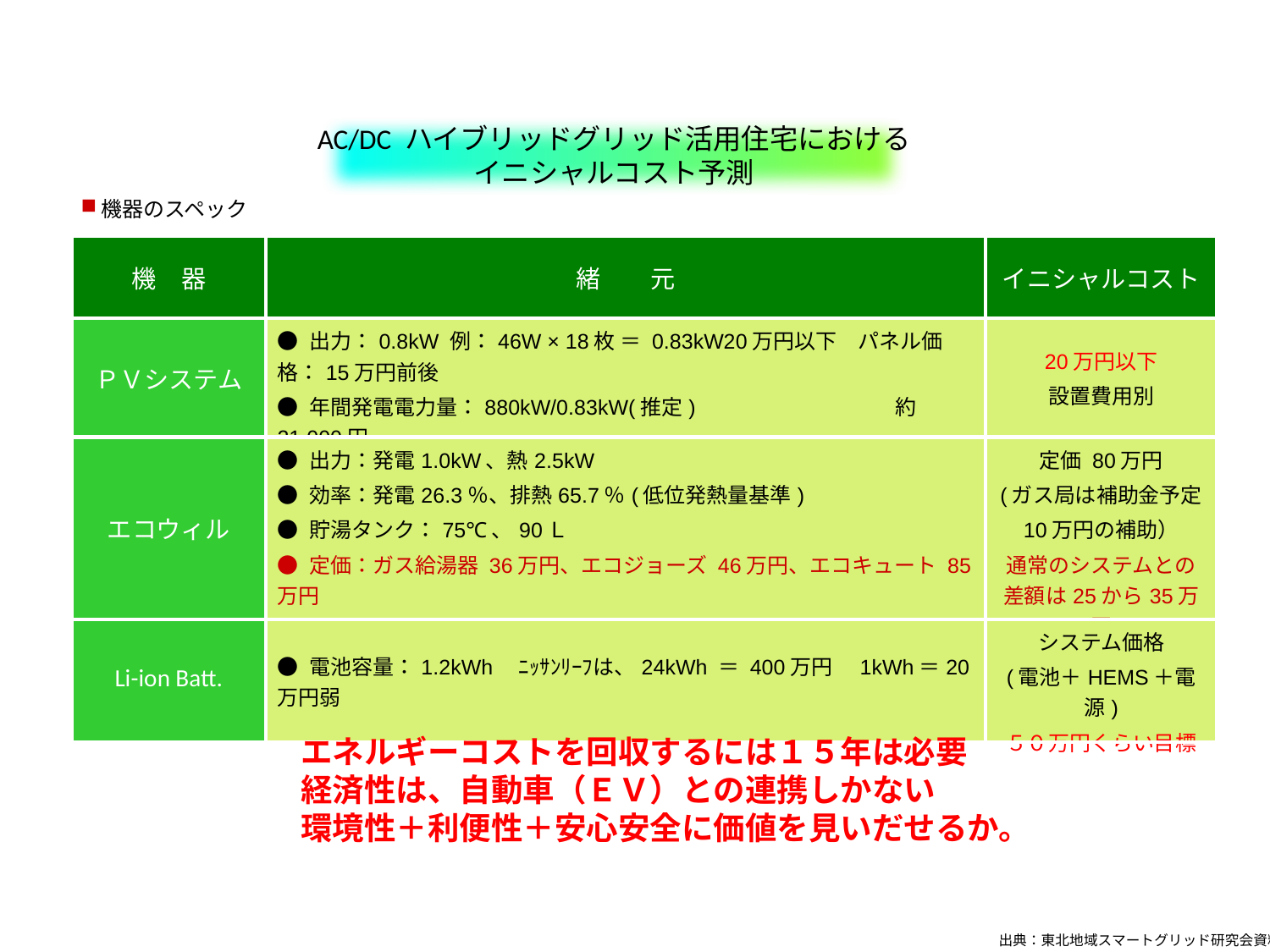

AC/DC ハイブリッドグリッド活用住宅における
イニシャルコスト予測
機器のスペック
| 機　器 | 緒　　元 | イニシャルコスト |
| --- | --- | --- |
| ＰＶシステム | ● 出力：0.8kW 例：46W × 18枚 ＝ 0.83kW20万円以下　パネル価格：15万円前後 ● 年間発電電力量：880kW/0.83kW(推定)　　　　　　　　 　約21,000円 | 20万円以下 設置費用別 |
| エコウィル | ● 出力：発電1.0kW、熱2.5kW ● 効率：発電26.3％、排熱65.7％(低位発熱量基準) ● 貯湯タンク：75℃、90Ｌ ● 定価：ガス給湯器 36万円、エコジョーズ 46万円、エコキュート 85万円 　　年間４０，０００円程度の電気代の節約 | 定価 80万円 (ガス局は補助金予定 10万円の補助） 通常のシステムとの差額は25から35万円 |
| Li-ion Batt. | ● 電池容量：1.2kWh　ﾆｯｻﾝﾘｰﾌは、24kWh ＝ 400万円　1kWh＝20万円弱 | システム価格 (電池＋HEMS＋電源) ５０万円くらい目標 |
エネルギーコストを回収するには１５年は必要
経済性は、自動車（ＥＶ）との連携しかない
環境性＋利便性＋安心安全に価値を見いだせるか。
24
出典：東北地域スマートグリッド研究会資料